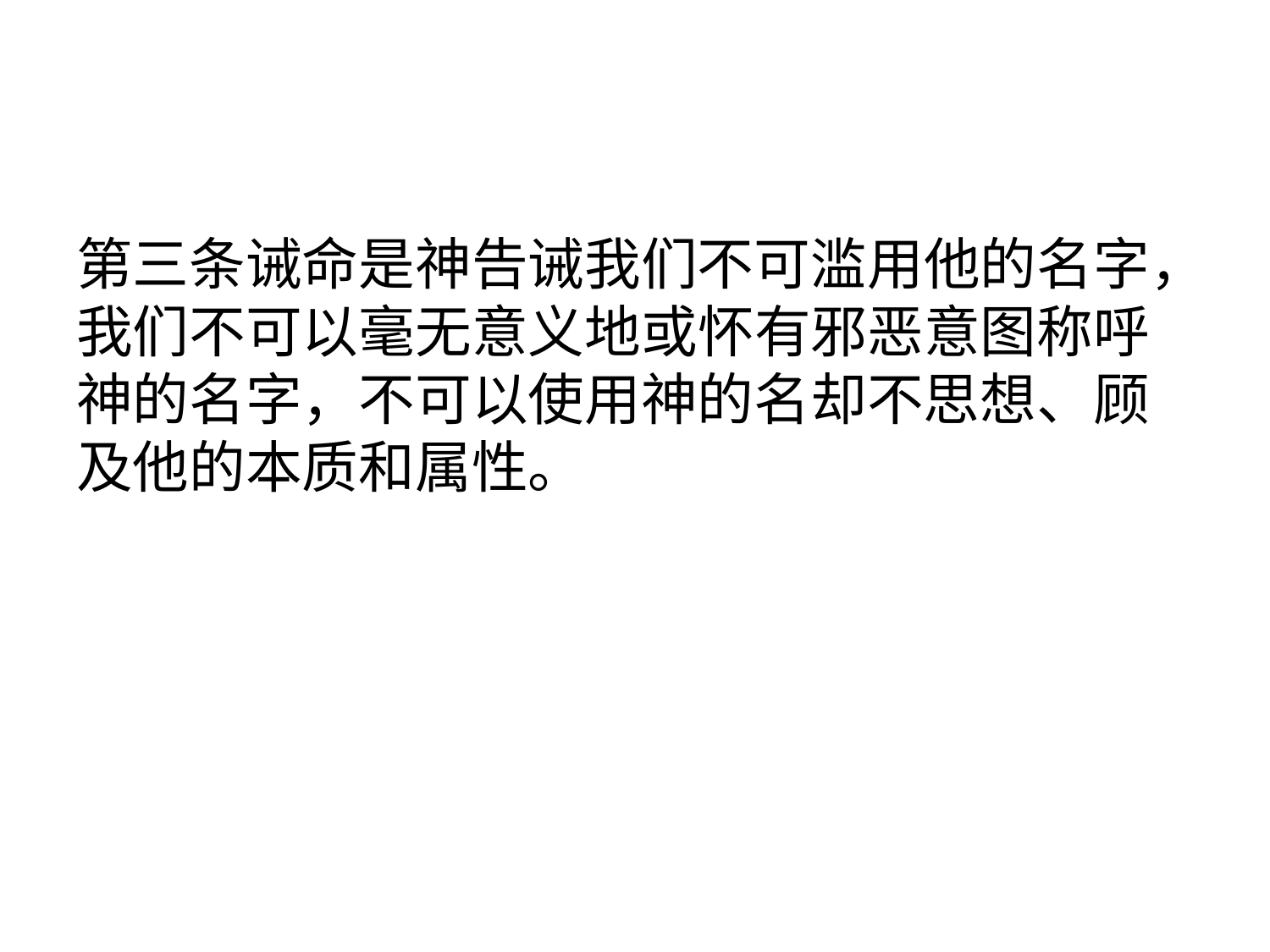

#
第三条诫命是神告诫我们不可滥用他的名字，我们不可以毫无意义地或怀有邪恶意图称呼神的名字，不可以使用神的名却不思想、顾及他的本质和属性。